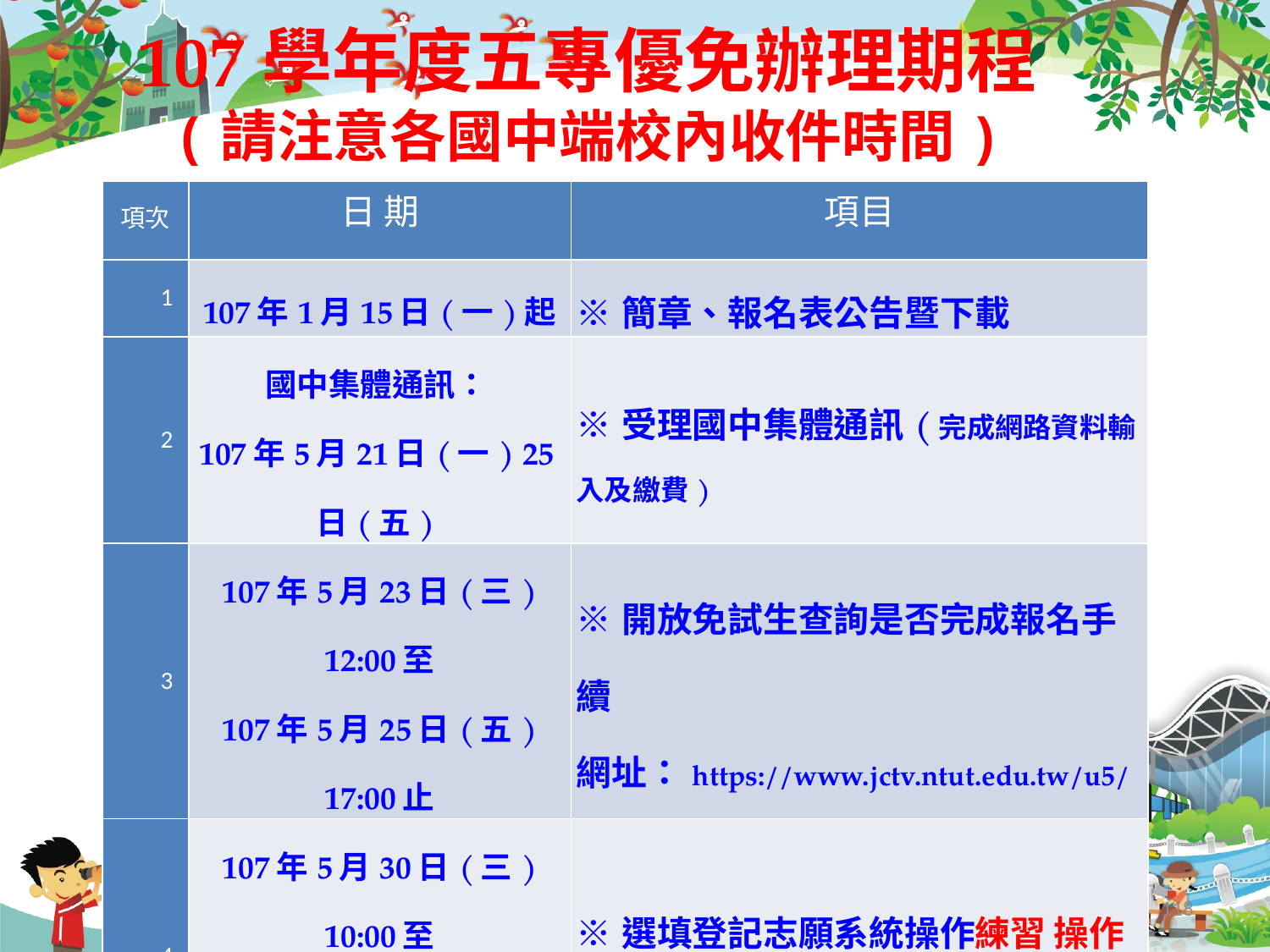

# 107學年度五專優免辦理期程 (請注意各國中端校內收件時間)
| 項次 | 日 期 | 項目 |
| --- | --- | --- |
| 1 | 107年1月15日(一)起 | ※簡章、報名表公告暨下載 |
| 2 | 國中集體通訊： 107年5月21日(一) 25日(五) | ※受理國中集體通訊(完成網路資料輸入及繳費) |
| 3 | 107年5月23日(三) 12:00至 107年5月25日(五) 17:00止 | ※開放免試生查詢是否完成報名手續 網址：https://www.jctv.ntut.edu.tw/u5/ |
| 4 | 107年5月30日(三) 10:00至 107年6月4日(一) 17:00 止 | ※選填登記志願系統操作練習 操作網址： https://www.jctv.ntut.edu.tw/u5/ |
| 5 | 107年6月5日(二) 10:00 至 107年6月6日(三) 12:00 止 | ※開放免試生查詢成績及級距 (不含會考成績且不含志願序積分) ※受理免試生成績複查 |
118